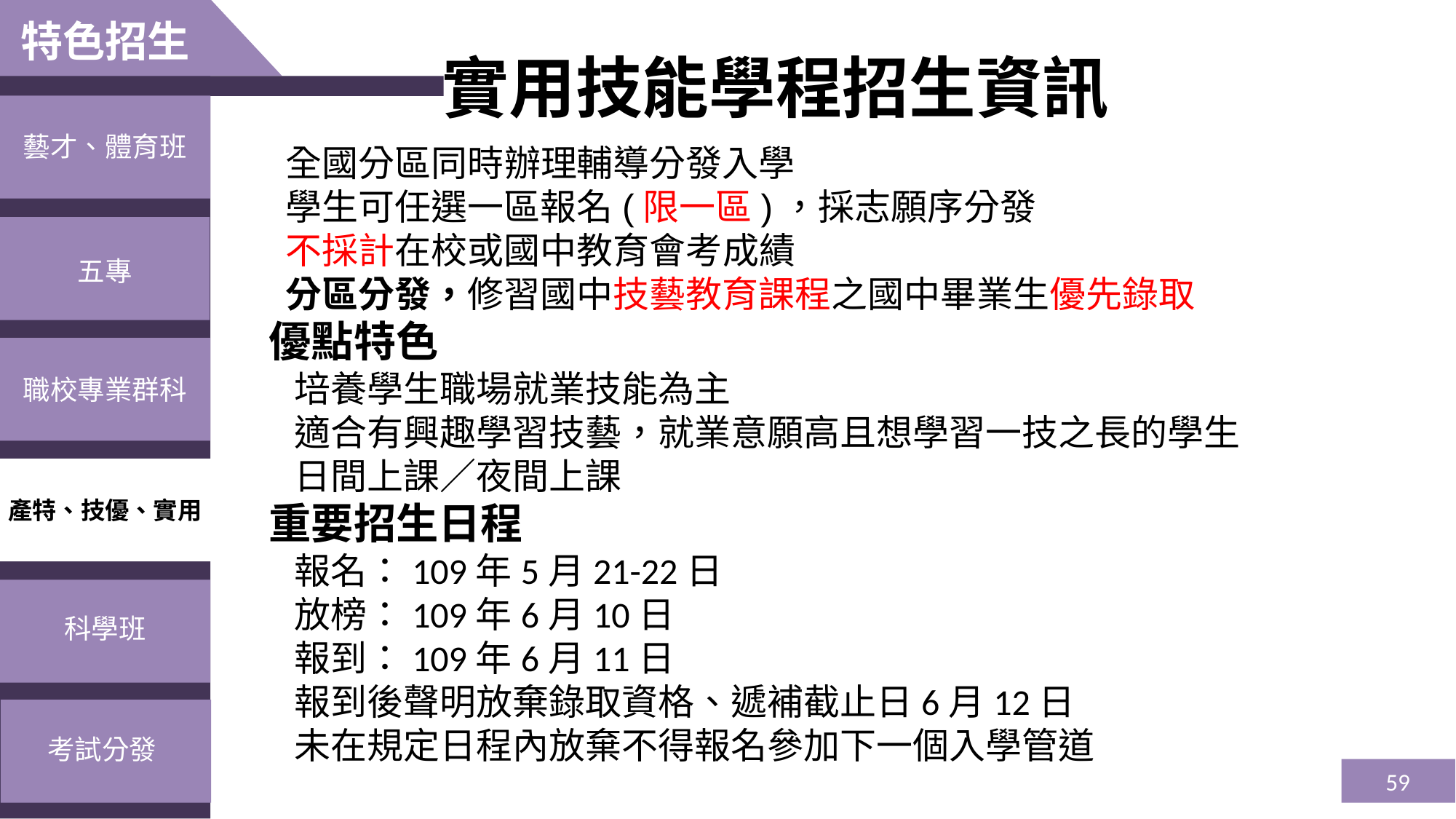

特色招生

實用技能學程招生資訊

藝才、體育班
 全國分區同時辦理輔導分發入學
 學生可任選一區報名(限一區)，採志願序分發
 不採計在校或國中教育會考成績
 分區分發，修習國中技藝教育課程之國中畢業生優先錄取
優點特色
  培養學生職場就業技能為主
  適合有興趣學習技藝，就業意願高且想學習一技之長的學生
  日間上課／夜間上課
重要招生日程
  報名：109年5月21-22日
  放榜：109年6月10日
  報到：109年6月11日
  報到後聲明放棄錄取資格、遞補截止日6月12日
  未在規定日程內放棄不得報名參加下一個入學管道

五專

職校專業群科

產特、技優、實用

科學班

考試分發

59